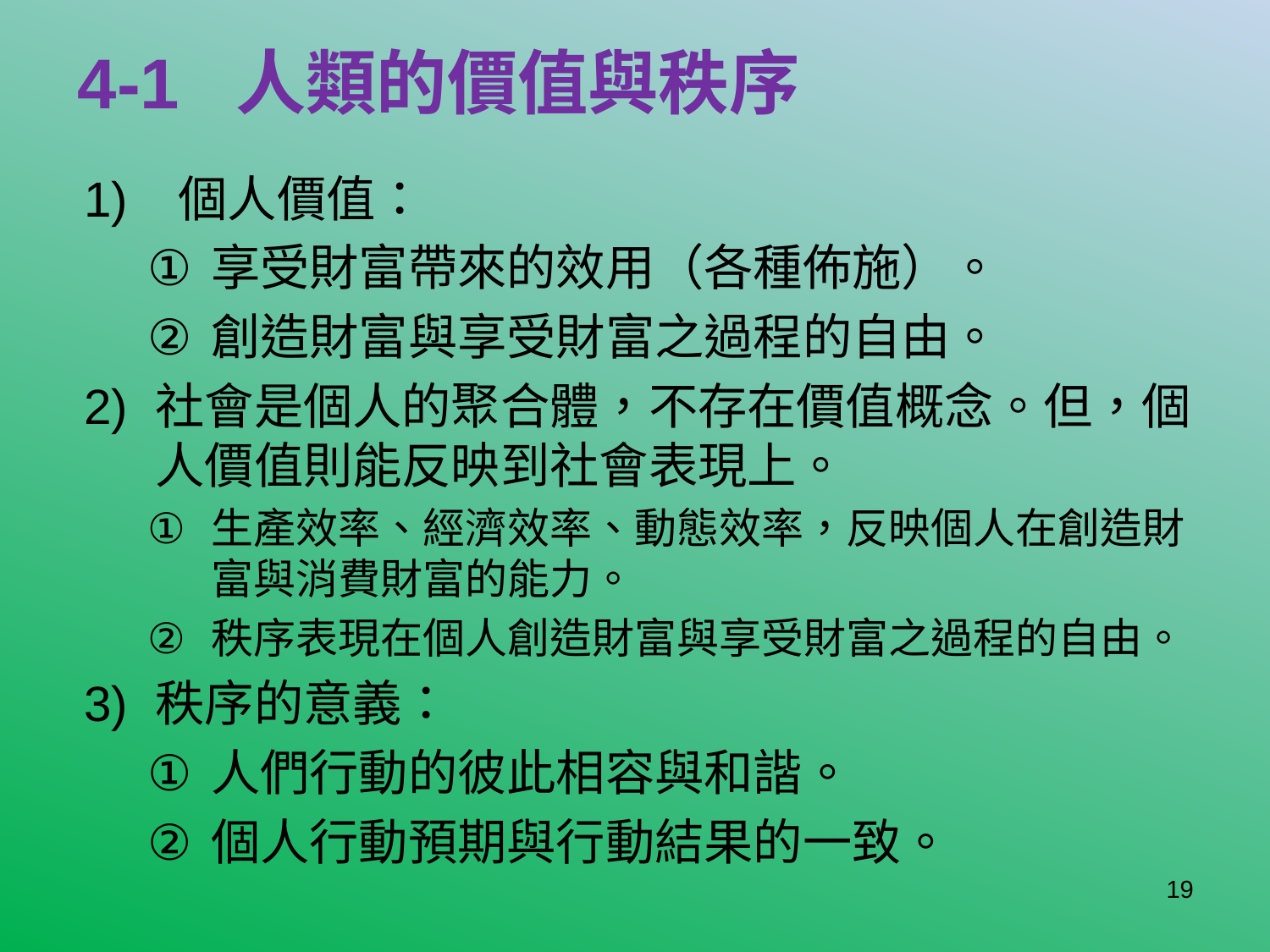

# 4-1  人類的價值與秩序
 個人價值：
享受財富帶來的效用（各種佈施）。
創造財富與享受財富之過程的自由。
社會是個人的聚合體，不存在價值概念。但，個人價值則能反映到社會表現上。
生產效率、經濟效率、動態效率，反映個人在創造財富與消費財富的能力。
秩序表現在個人創造財富與享受財富之過程的自由。
秩序的意義：
人們行動的彼此相容與和諧。
個人行動預期與行動結果的一致。
19